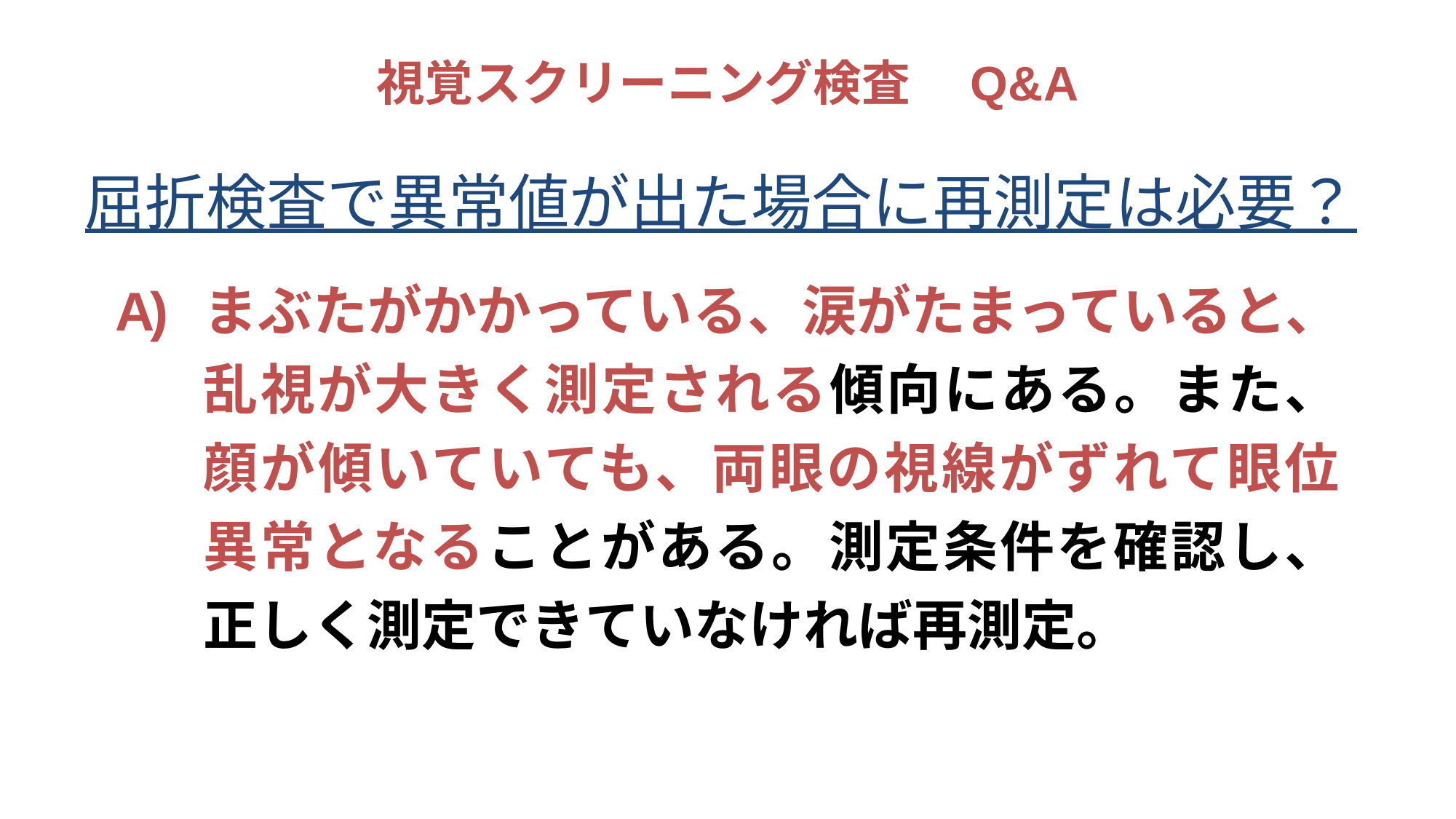

視覚スクリーニング検査　Q&A
屈折検査で異常値が出た場合に再測定は必要？
まぶたがかかっている、涙がたまっていると、乱視が大きく測定される傾向にある。また、顔が傾いていても、両眼の視線がずれて眼位異常となることがある。測定条件を確認し、正しく測定できていなければ再測定。